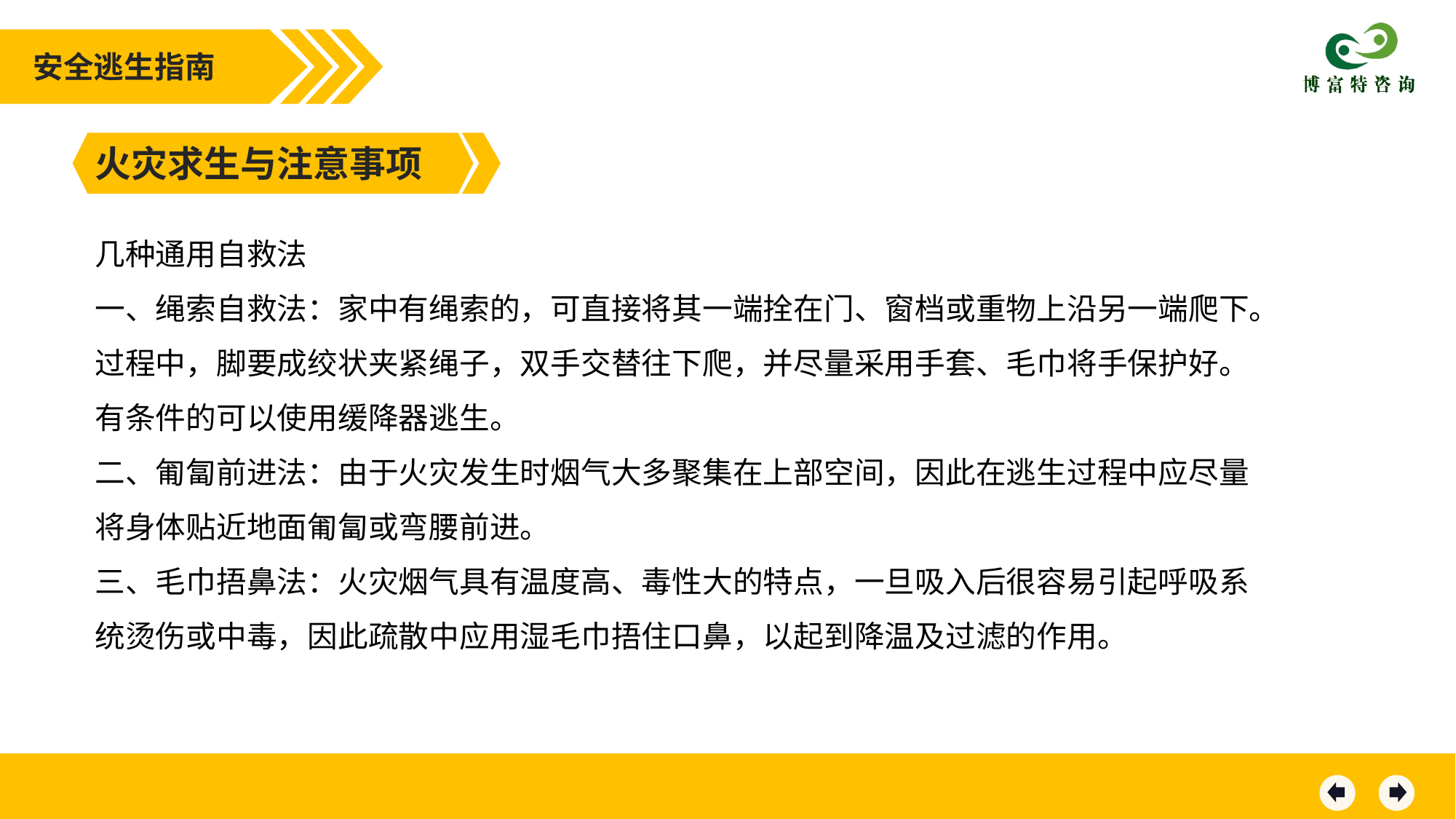

安全逃生指南

火灾求生与注意事项
几种通用自救法
一、绳索自救法：家中有绳索的，可直接将其一端拴在门、窗档或重物上沿另一端爬下。过程中，脚要成绞状夹紧绳子，双手交替往下爬，并尽量采用手套、毛巾将手保护好。有条件的可以使用缓降器逃生。
二、匍匐前进法：由于火灾发生时烟气大多聚集在上部空间，因此在逃生过程中应尽量将身体贴近地面匍匐或弯腰前进。
三、毛巾捂鼻法：火灾烟气具有温度高、毒性大的特点，一旦吸入后很容易引起呼吸系统烫伤或中毒，因此疏散中应用湿毛巾捂住口鼻，以起到降温及过滤的作用。